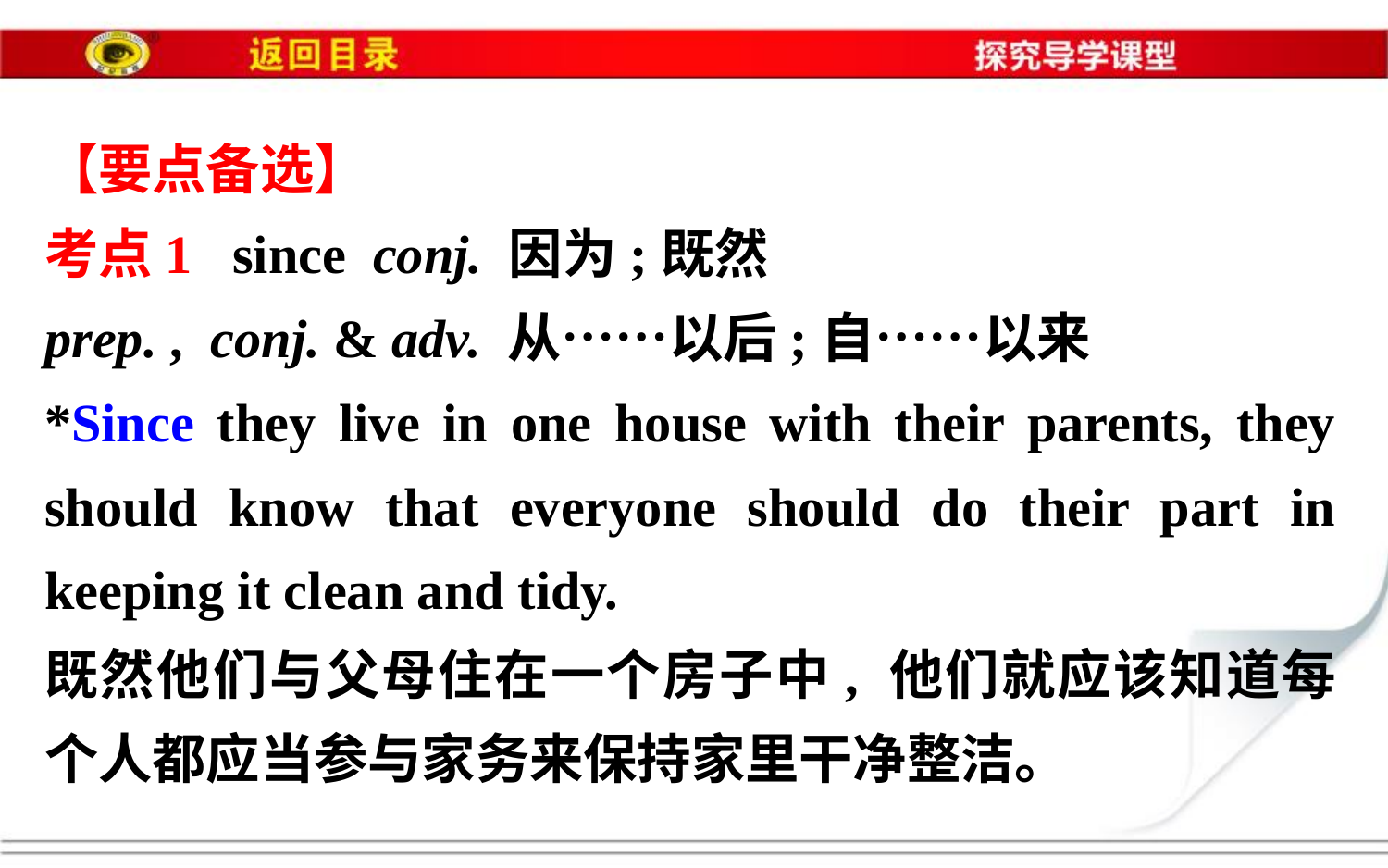

【要点备选】
考点1   since  conj. 因为;既然
prep. ,  conj. & adv. 从……以后;自……以来
*Since they live in one house with their parents, they should know that everyone should do their part in keeping it clean and tidy.
既然他们与父母住在一个房子中, 他们就应该知道每个人都应当参与家务来保持家里干净整洁。